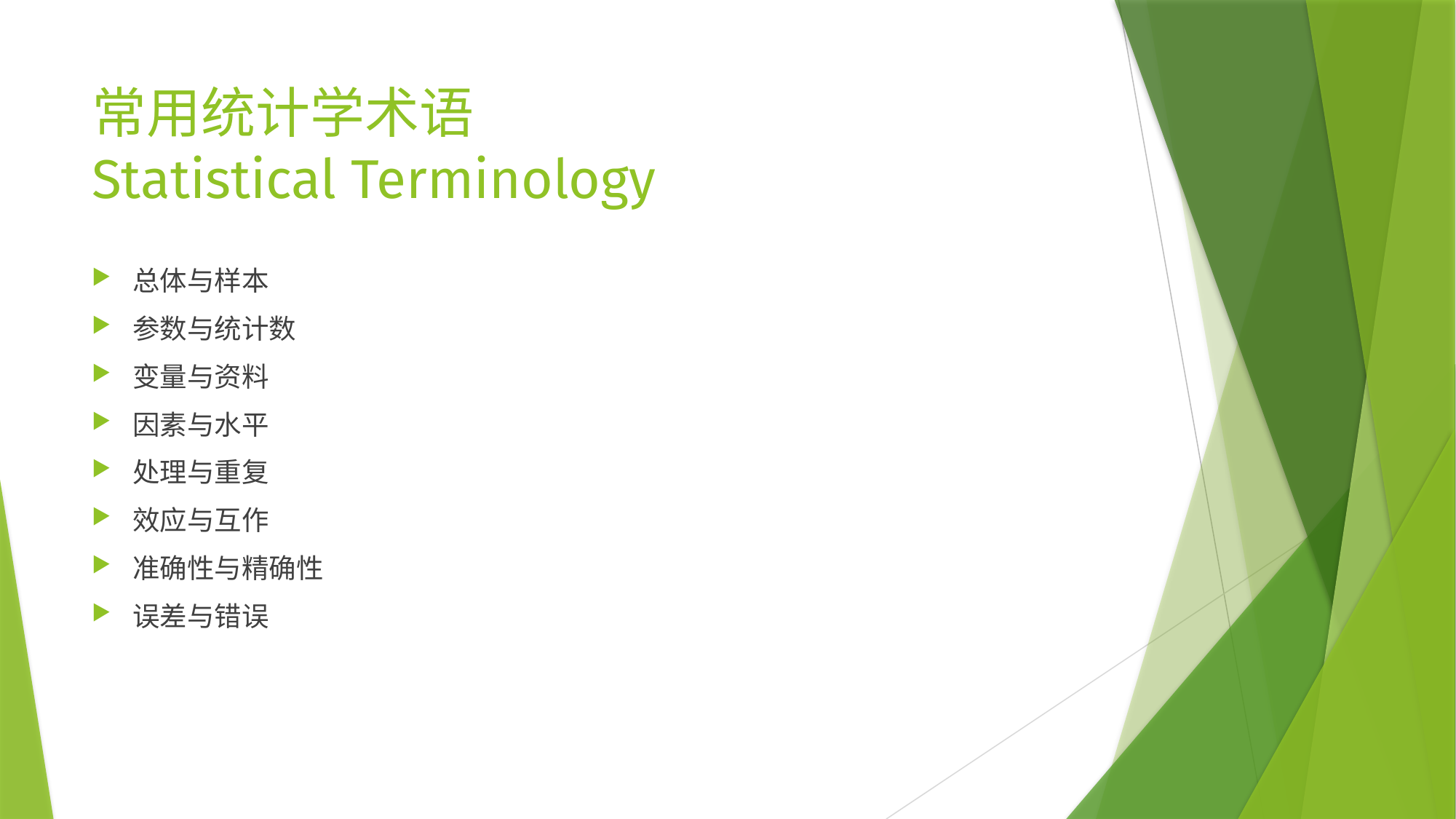

# 常用统计学术语 Statistical Terminology
总体与样本
参数与统计数
变量与资料
因素与水平
处理与重复
效应与互作
准确性与精确性
误差与错误